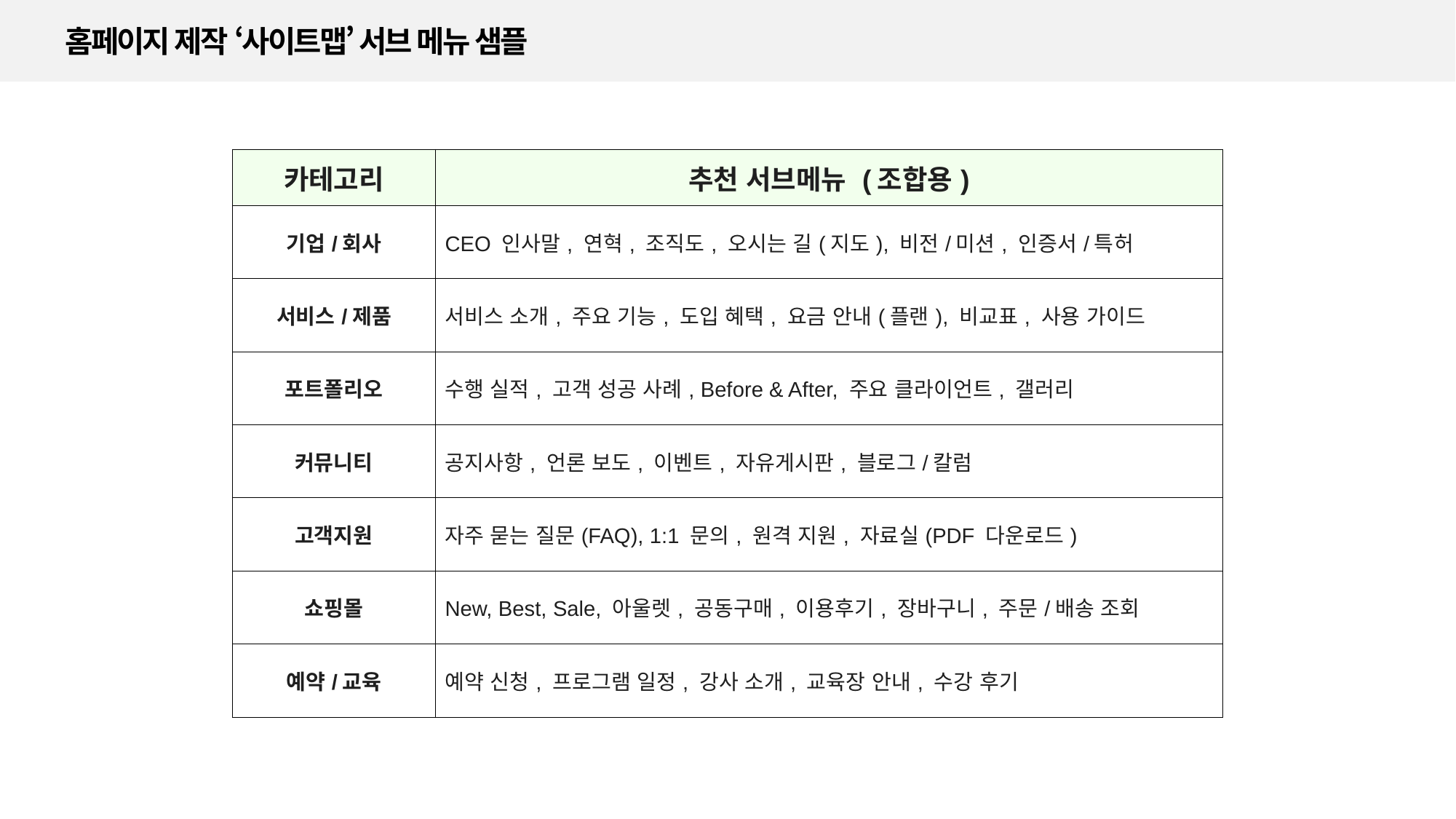

홈페이지 제작 ‘사이트맵’ 서브 메뉴 샘플
| 카테고리 | 추천 서브메뉴 (조합용) |
| --- | --- |
| 기업/회사 | CEO 인사말, 연혁, 조직도, 오시는 길(지도), 비전/미션, 인증서/특허 |
| 서비스/제품 | 서비스 소개, 주요 기능, 도입 혜택, 요금 안내(플랜), 비교표, 사용 가이드 |
| 포트폴리오 | 수행 실적, 고객 성공 사례, Before & After, 주요 클라이언트, 갤러리 |
| 커뮤니티 | 공지사항, 언론 보도, 이벤트, 자유게시판, 블로그/칼럼 |
| 고객지원 | 자주 묻는 질문(FAQ), 1:1 문의, 원격 지원, 자료실(PDF 다운로드) |
| 쇼핑몰 | New, Best, Sale, 아울렛, 공동구매, 이용후기, 장바구니, 주문/배송 조회 |
| 예약/교육 | 예약 신청, 프로그램 일정, 강사 소개, 교육장 안내, 수강 후기 |